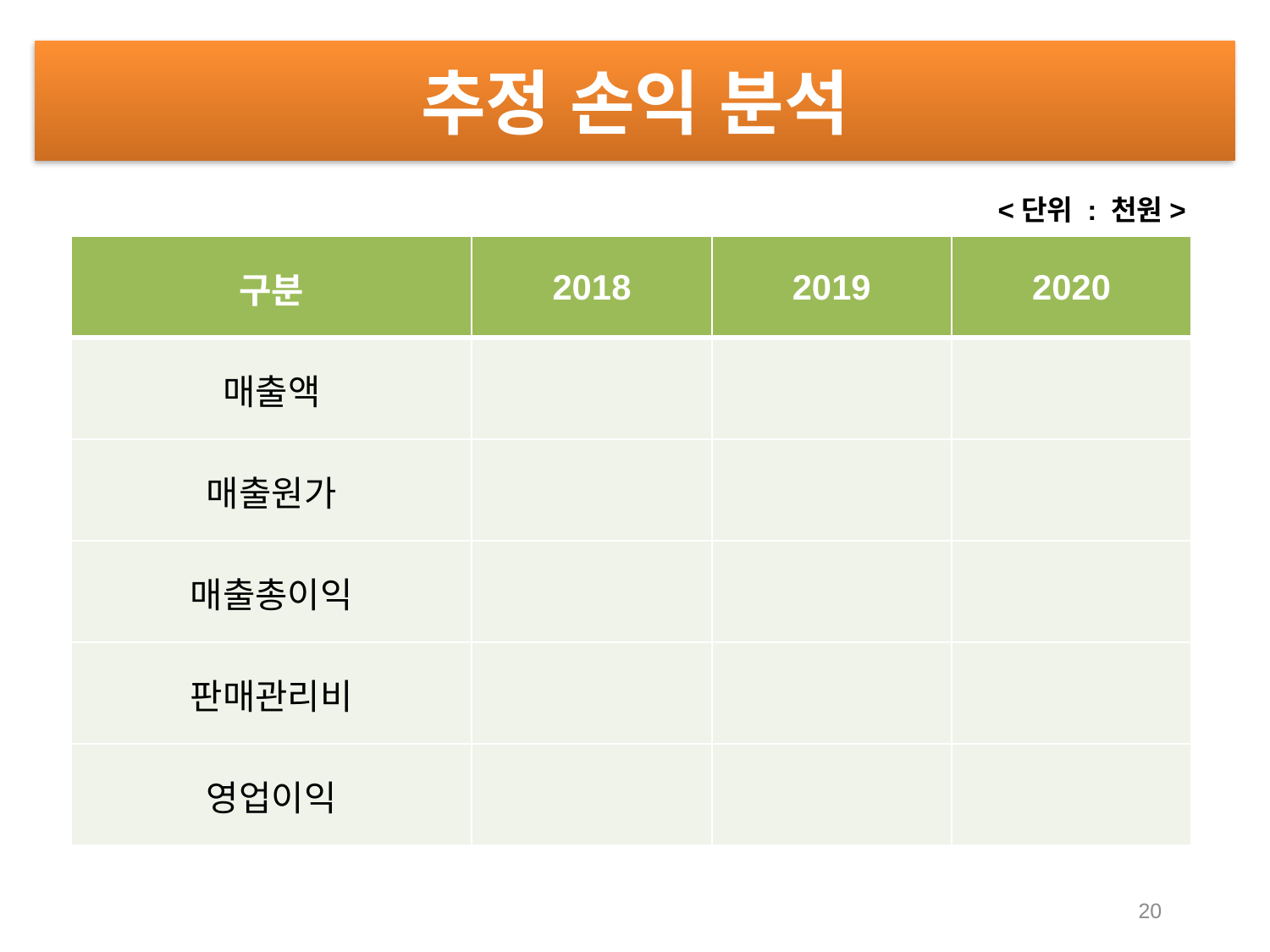

추정 손익 분석
<단위 : 천원>
| 구분 | 2018 | 2019 | 2020 |
| --- | --- | --- | --- |
| 매출액 |  |  |  |
| 매출원가 |  |  |  |
| 매출총이익 |  |  |  |
| 판매관리비 |  |  |  |
| 영업이익 |  |  |  |
20